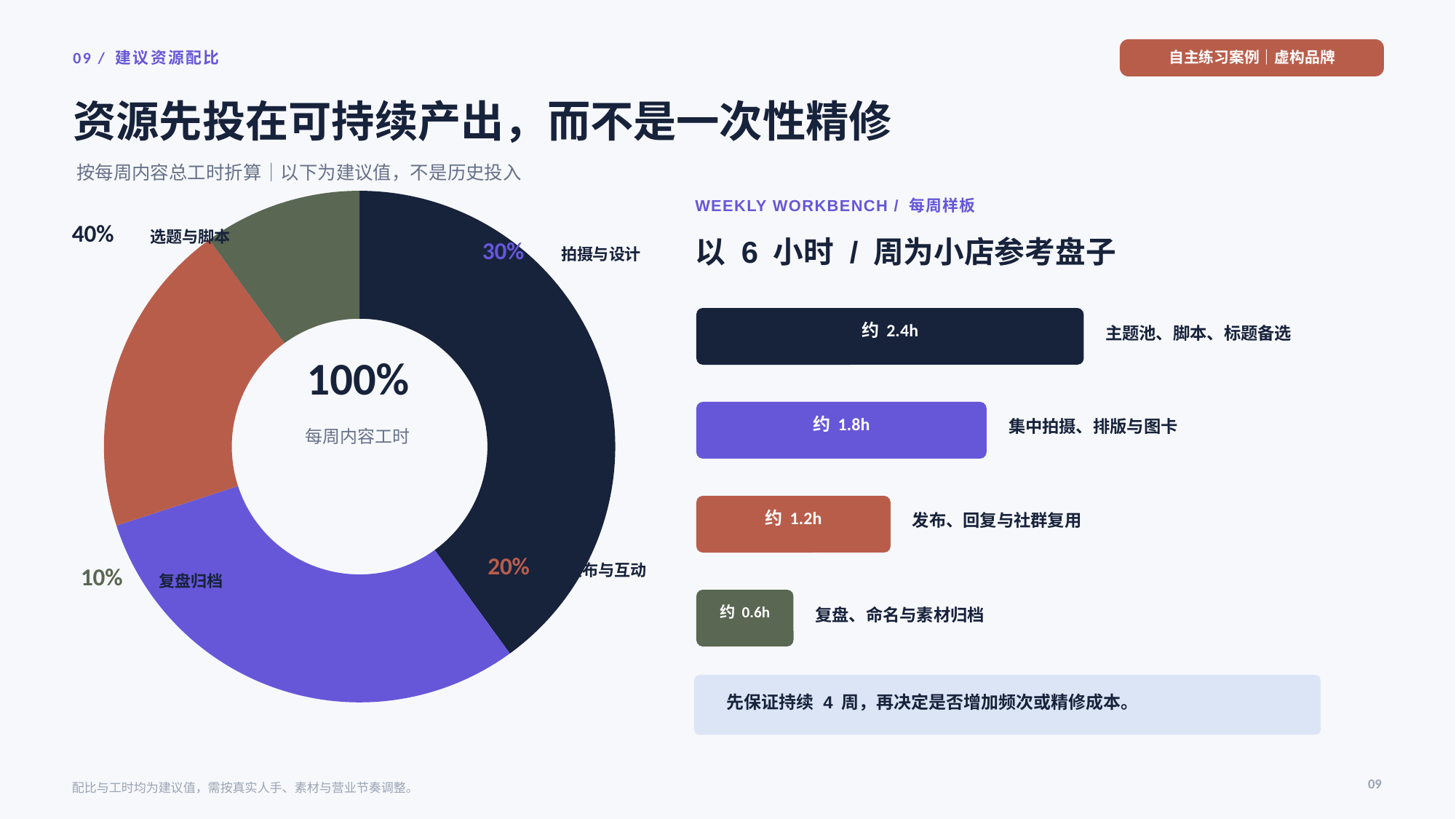

自主练习案例｜虚构品牌
09 / 建议资源配比
资源先投在可持续产出，而不是一次性精修
按每周内容总工时折算｜以下为建议值，不是历史投入

### Chart

| Category | 建议资源 |
|---|---|
| 选题与脚本 | 40.0 |
| 拍摄与设计 | 30.0 |
| 发布与互动 | 20.0 |
| 复盘归档 | 10.0 |
WEEKLY WORKBENCH / 每周样板
40%
选题与脚本
以 6 小时 / 周为小店参考盘子
30%
拍摄与设计

主题池、脚本、标题备选
约 2.4h
100%

集中拍摄、排版与图卡
约 1.8h
每周内容工时

发布、回复与社群复用
约 1.2h
20%
发布与互动
10%
复盘归档

复盘、命名与素材归档
约 0.6h

先保证持续 4 周，再决定是否增加频次或精修成本。
09
配比与工时均为建议值，需按真实人手、素材与营业节奏调整。